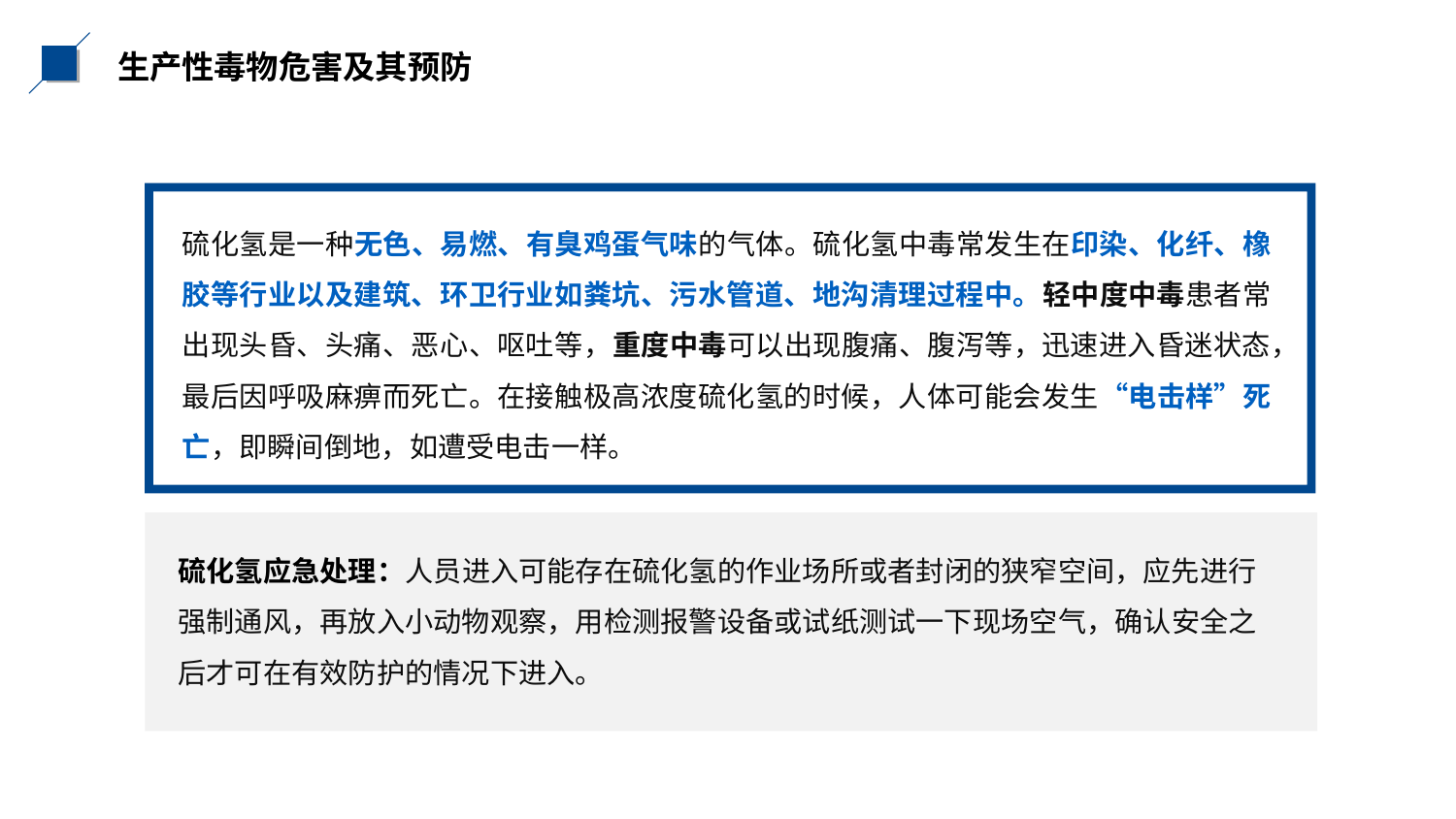

生产性毒物危害及其预防

硫化氢是一种无色、易燃、有臭鸡蛋气味的气体。硫化氢中毒常发生在印染、化纤、橡胶等行业以及建筑、环卫行业如粪坑、污水管道、地沟清理过程中。轻中度中毒患者常出现头昏、头痛、恶心、呕吐等，重度中毒可以出现腹痛、腹泻等，迅速进入昏迷状态，最后因呼吸麻痹而死亡。在接触极高浓度硫化氢的时候，人体可能会发生“电击样”死亡，即瞬间倒地，如遭受电击一样。

硫化氢应急处理：人员进入可能存在硫化氢的作业场所或者封闭的狭窄空间，应先进行强制通风，再放入小动物观察，用检测报警设备或试纸测试一下现场空气，确认安全之后才可在有效防护的情况下进入。